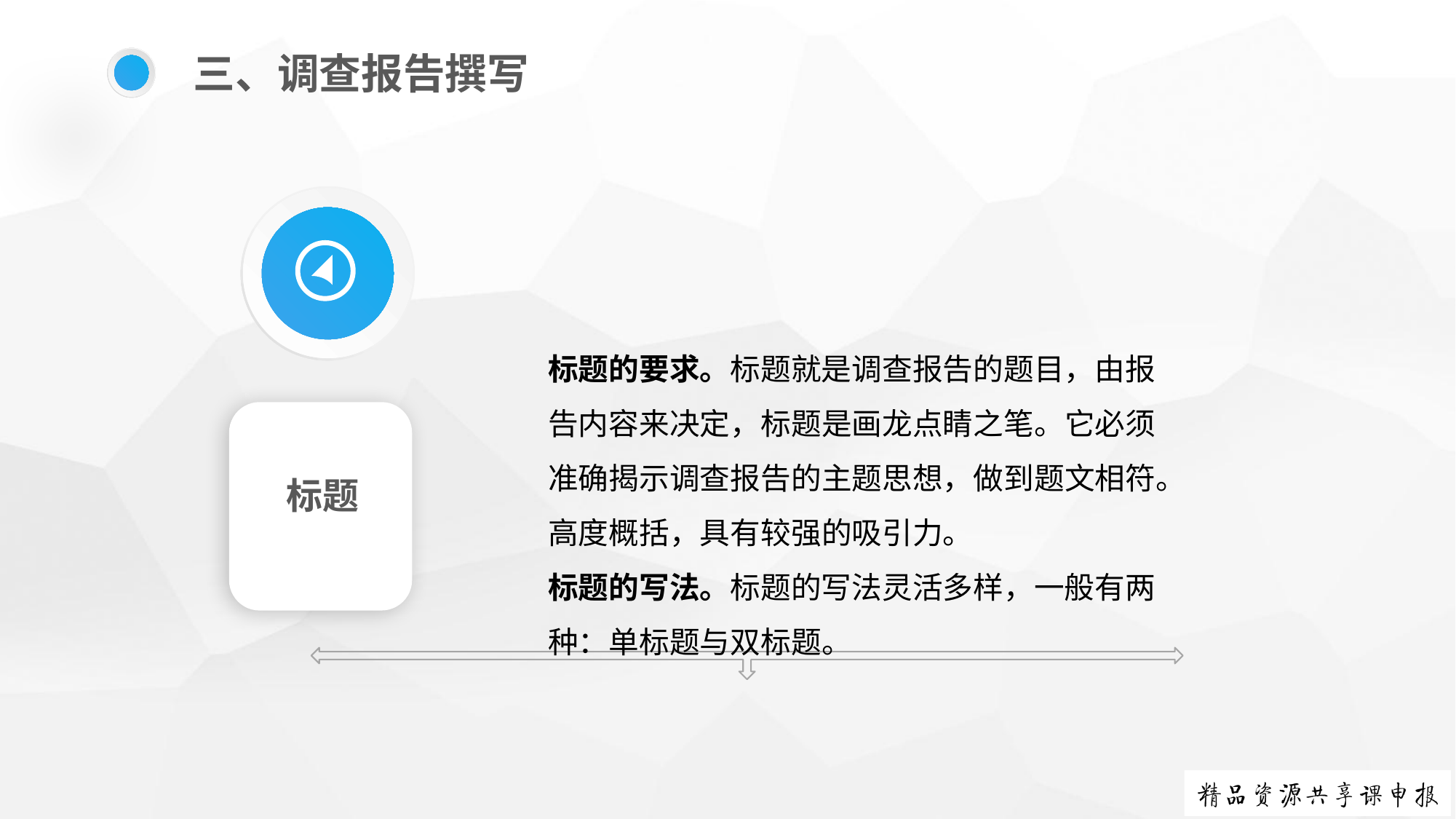

三、调查报告撰写

标题的要求。标题就是调查报告的题目，由报告内容来决定，标题是画龙点睛之笔。它必须准确揭示调查报告的主题思想，做到题文相符。高度概括，具有较强的吸引力。
标题的写法。标题的写法灵活多样，一般有两种：单标题与双标题。

标题